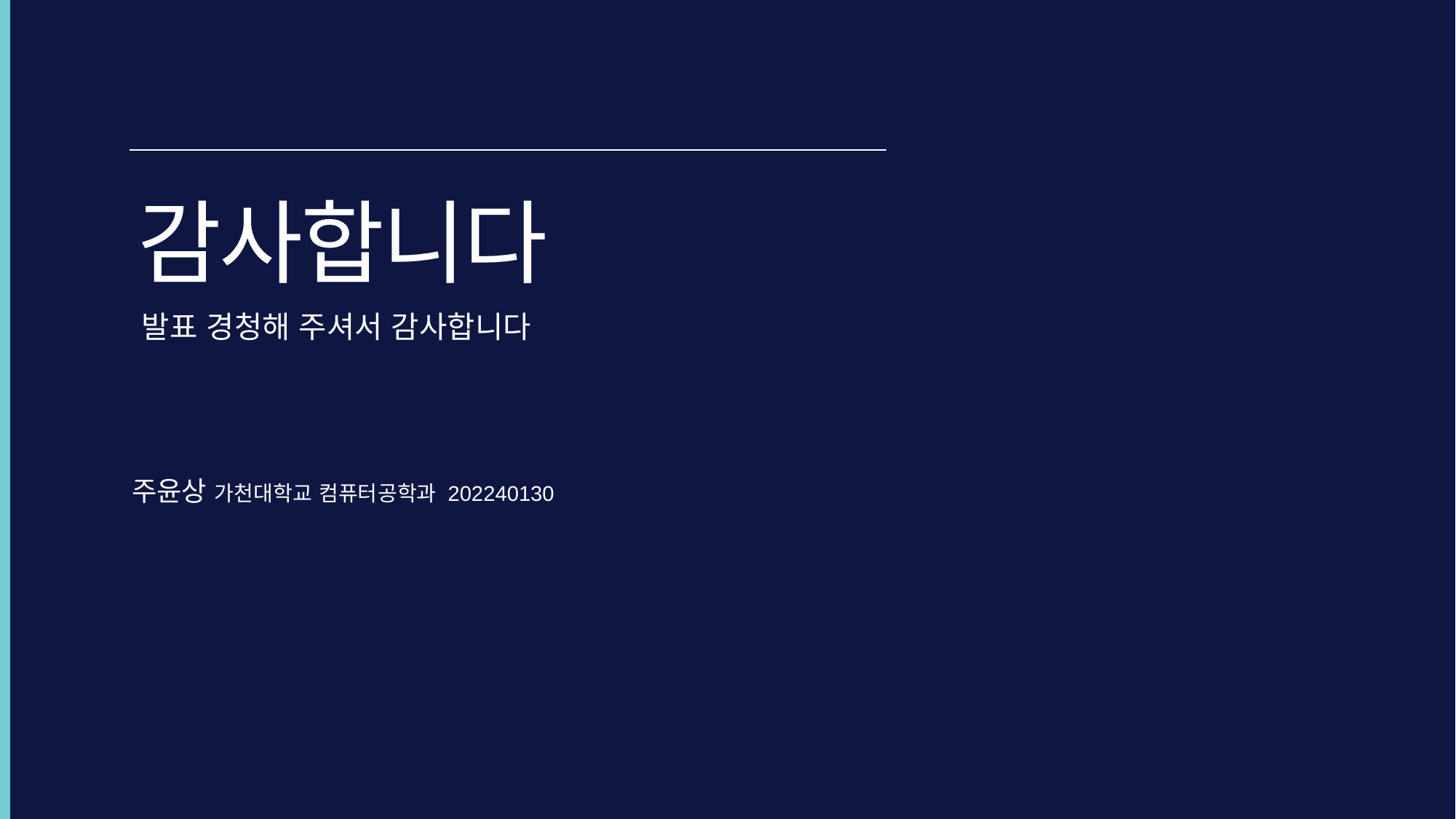

감사합니다
발표 경청해 주셔서 감사합니다
주윤상 가천대학교 컴퓨터공학과 202240130